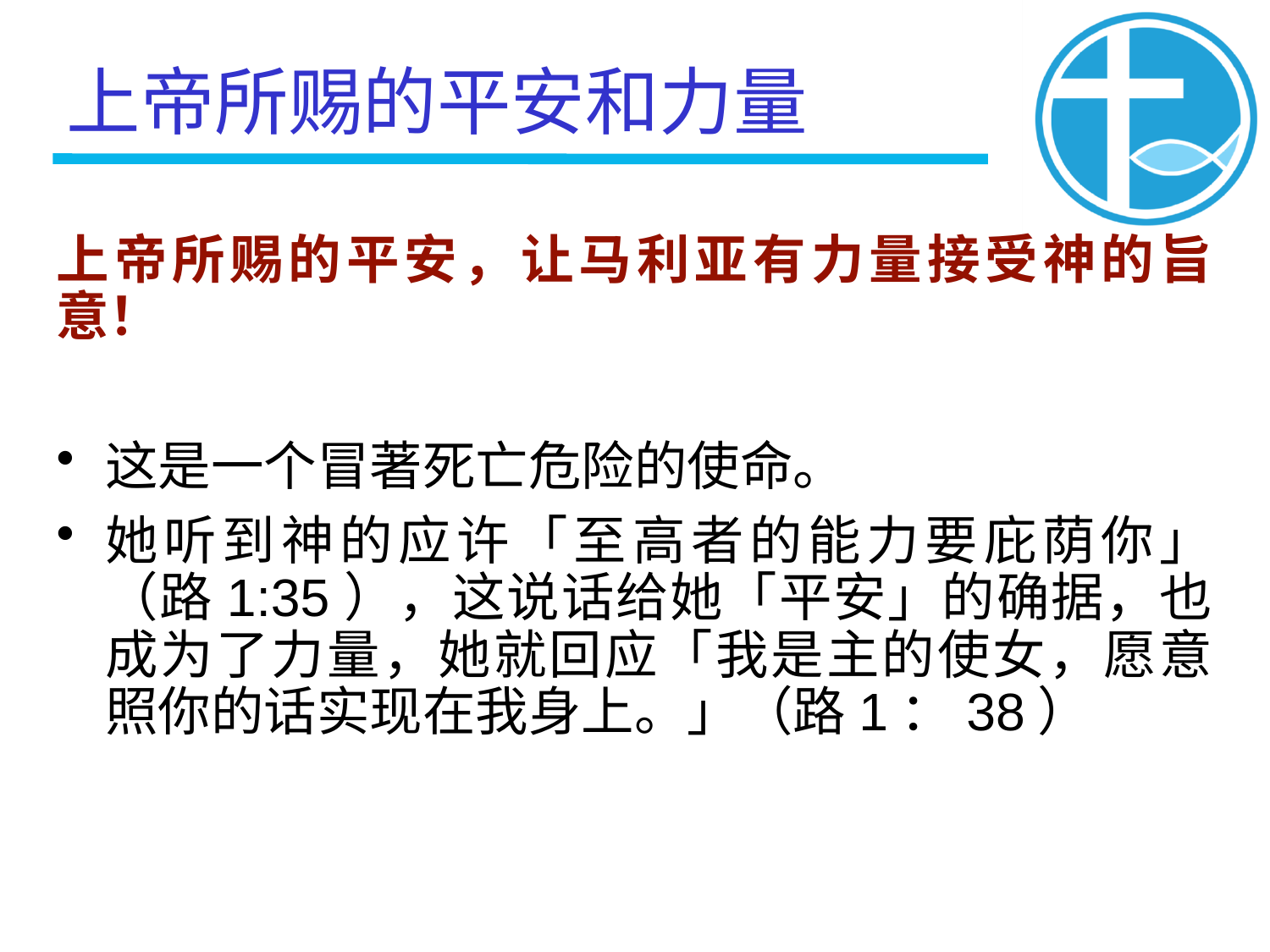

# 上帝所赐的平安和力量
上帝所赐的平安，让马利亚有力量接受神的旨意！

这是一个冒著死亡危险的使命。
她听到神的应许「至高者的能力要庇荫你」（路1:35），这说话给她「平安」的确据，也成为了力量，她就回应「我是主的使女，愿意照你的话实现在我身上。」（路1：38）